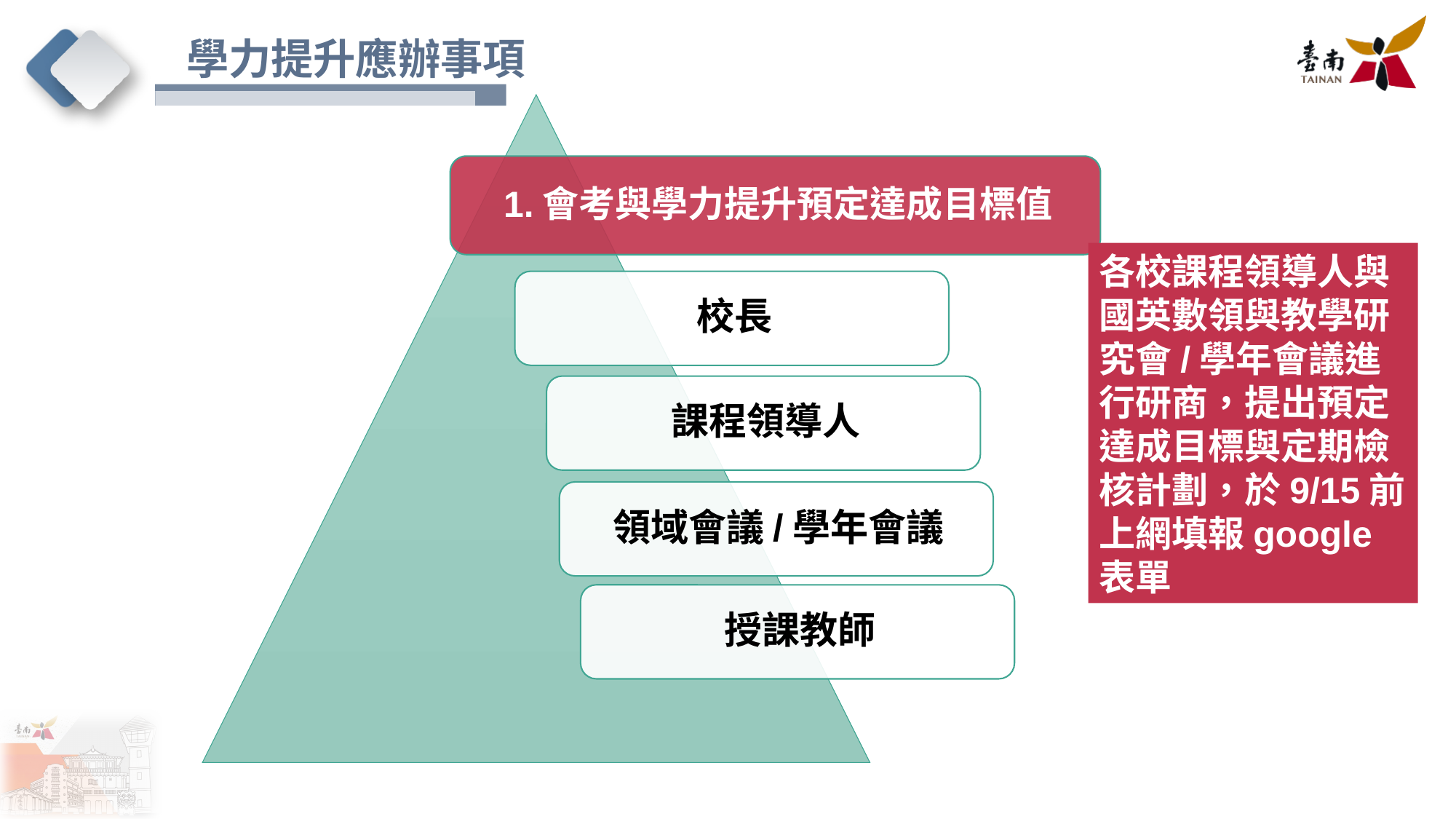

學力提升應辦事項

1.會考與學力提升預定達成目標值
校長
課程領導人
領域會議/學年會議
授課教師
各校課程領導人與國英數領與教學研究會/學年會議進行研商，提出預定達成目標與定期檢核計劃，於9/15前上網填報google表單